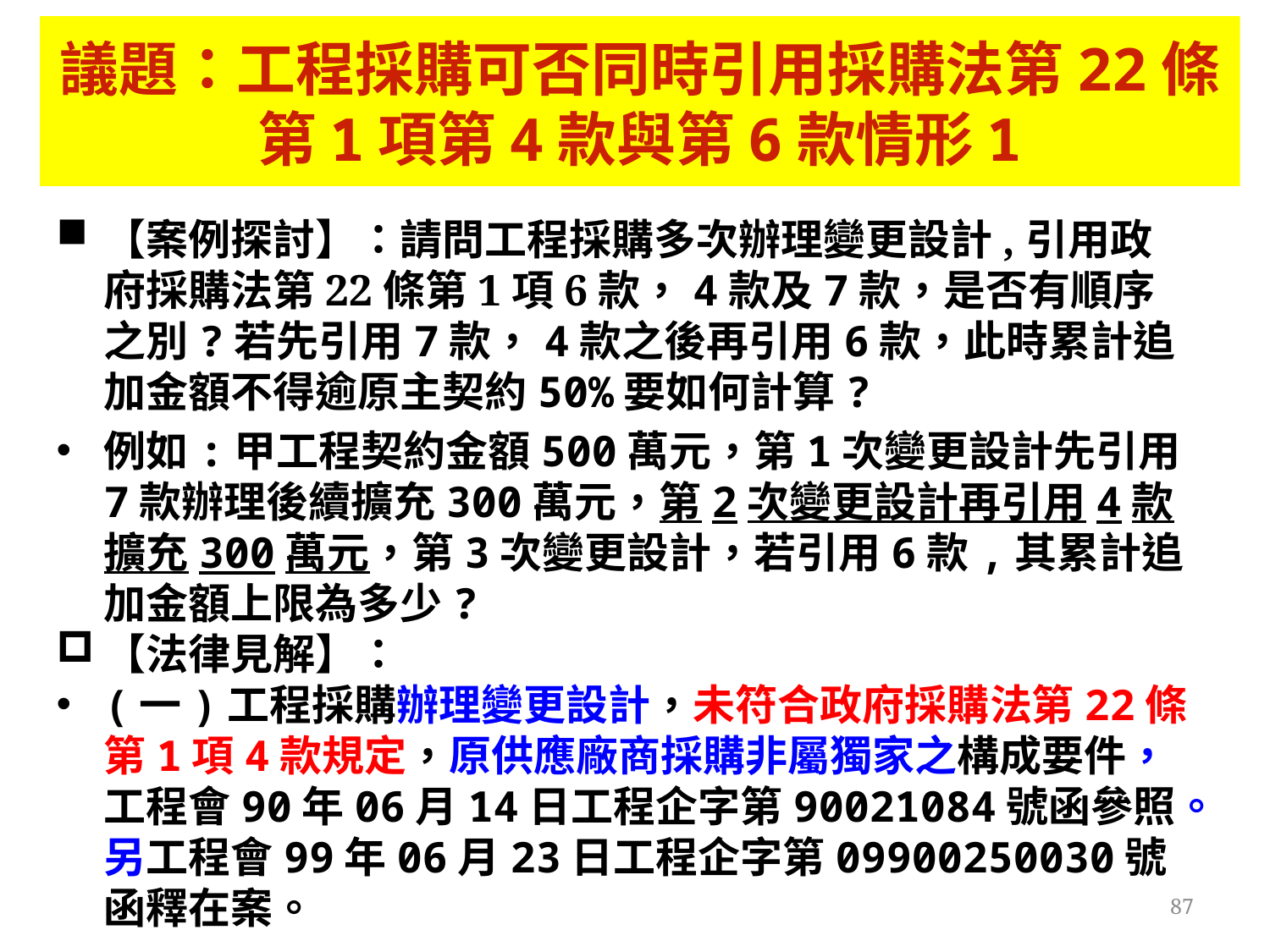

議題：工程採購可否同時引用採購法第22條
第1項第4款與第6款情形1
【案例探討】：請問工程採購多次辦理變更設計,引用政府採購法第22條第1項6款，4款及7款，是否有順序之別?若先引用7款，4款之後再引用6款，此時累計追加金額不得逾原主契約50%要如何計算?
例如:甲工程契約金額500萬元，第1次變更設計先引用7款辦理後續擴充300萬元，第2次變更設計再引用4款擴充300萬元，第3次變更設計，若引用6款,其累計追加金額上限為多少?
【法律見解】：
(一)工程採購辦理變更設計，未符合政府採購法第22條第1項4款規定，原供應廠商採購非屬獨家之構成要件，工程會90年06月14日工程企字第90021084號函參照。另工程會99年06月23日工程企字第09900250030號函釋在案。

87